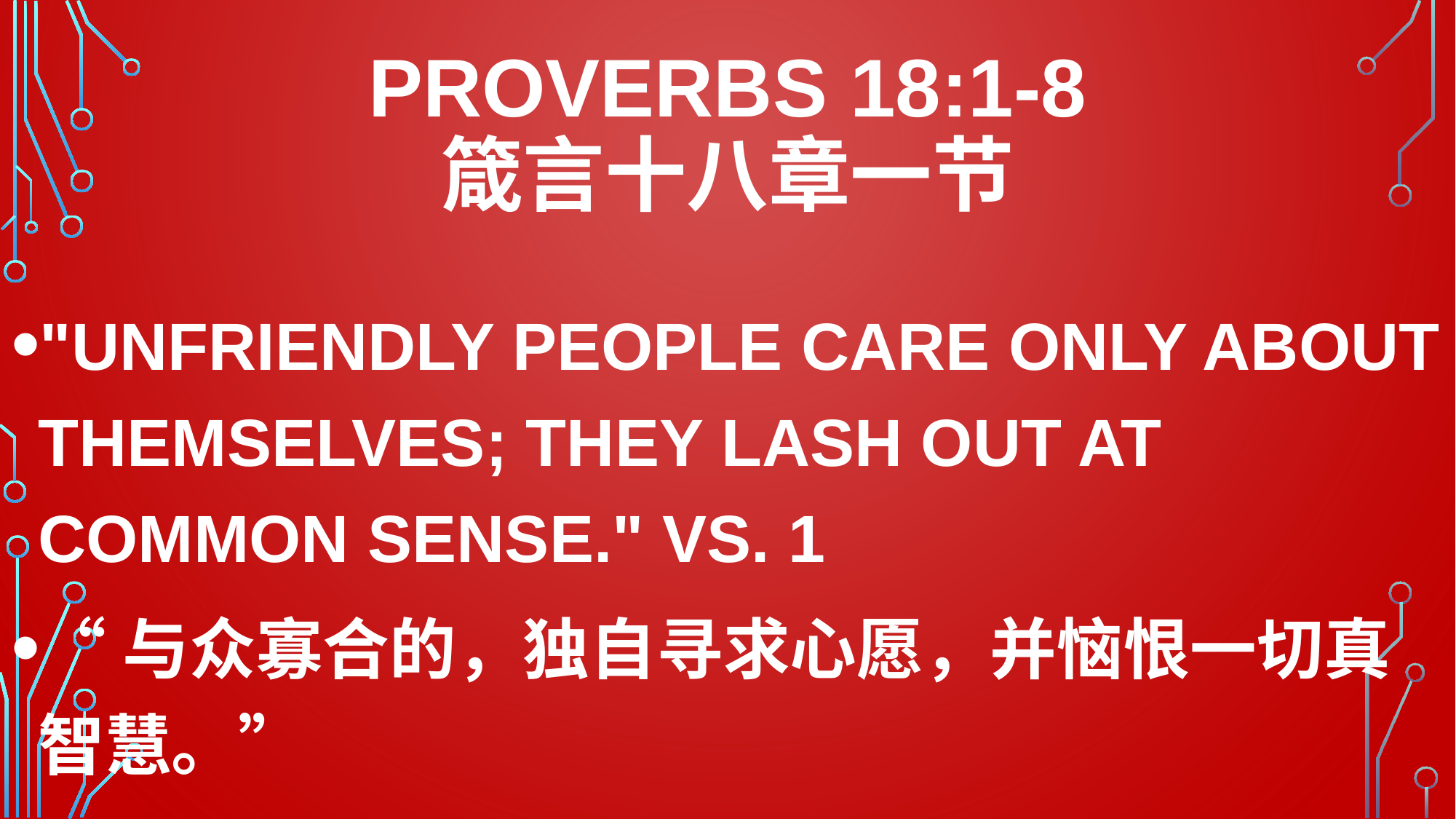

# PROVERBS 18:1-8 箴言十八章一节
"UNFRIENDLY PEOPLE CARE ONLY ABOUT THEMSELVES; THEY LASH OUT AT COMMON SENSE." VS. 1
“与众寡合的，独自寻求心愿，并恼恨一切真智慧。”